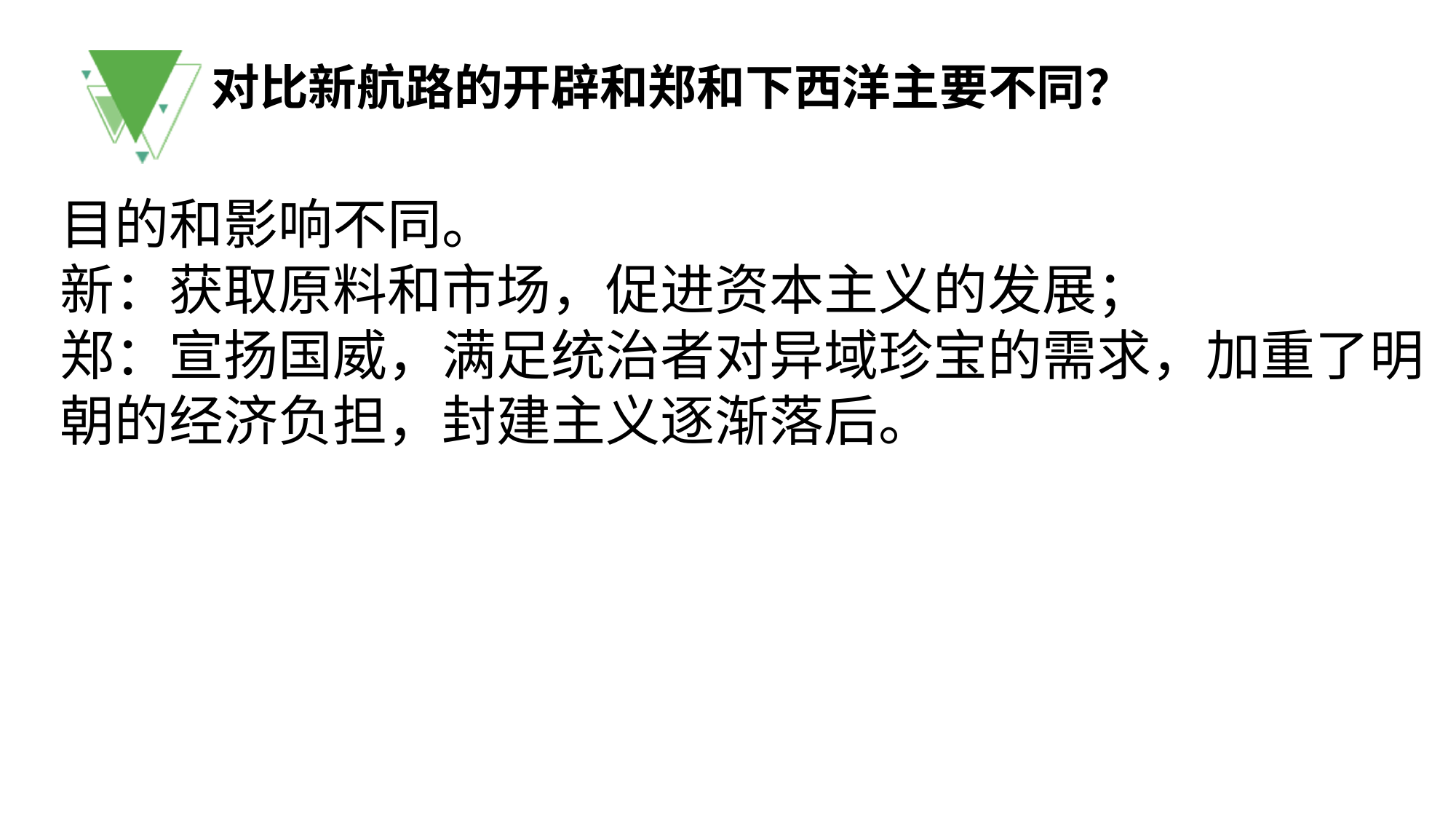

对比新航路的开辟和郑和下西洋主要不同？
目的和影响不同。
新：获取原料和市场，促进资本主义的发展；
郑：宣扬国威，满足统治者对异域珍宝的需求，加重了明朝的经济负担，封建主义逐渐落后。